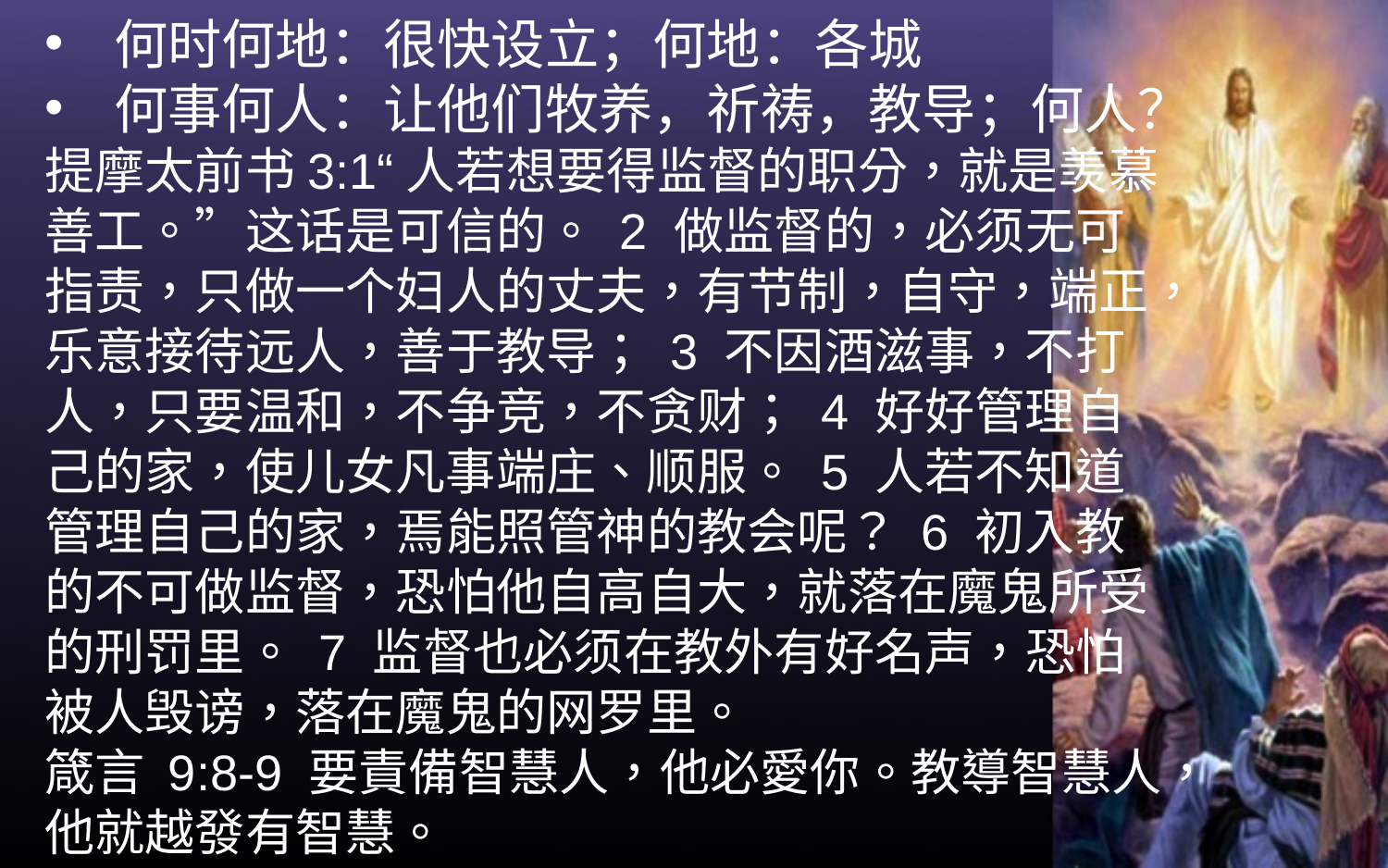

何时何地：很快设立；何地：各城
何事何人：让他们牧养，祈祷，教导；何人？
提摩太前书3:1“人若想要得监督的职分，就是羡慕善工。”这话是可信的。 2 做监督的，必须无可指责，只做一个妇人的丈夫，有节制，自守，端正，乐意接待远人，善于教导； 3 不因酒滋事，不打人，只要温和，不争竞，不贪财； 4 好好管理自己的家，使儿女凡事端庄、顺服。 5 人若不知道管理自己的家，焉能照管神的教会呢？ 6 初入教的不可做监督，恐怕他自高自大，就落在魔鬼所受的刑罚里。 7 监督也必须在教外有好名声，恐怕被人毁谤，落在魔鬼的网罗里。
箴言 9:8-9 要責備智慧人，他必愛你。教導智慧人，他就越發有智慧。